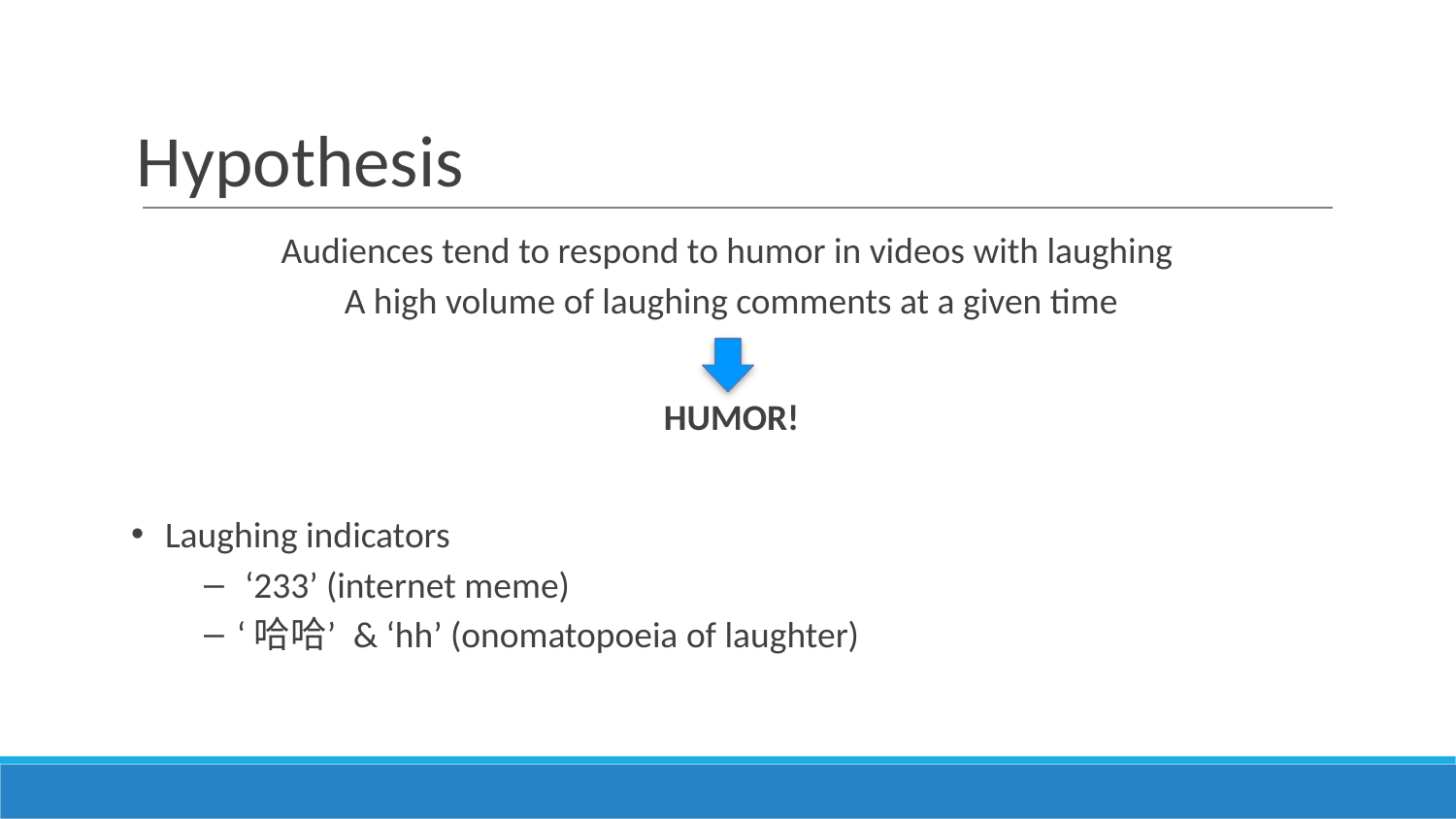

# Hypothesis
Audiences tend to respond to humor in videos with laughing
A high volume of laughing comments at a given time

HUMOR!

Laughing indicators
 ‘233’ (internet meme)
‘哈哈’ & ‘hh’ (onomatopoeia of laughter)